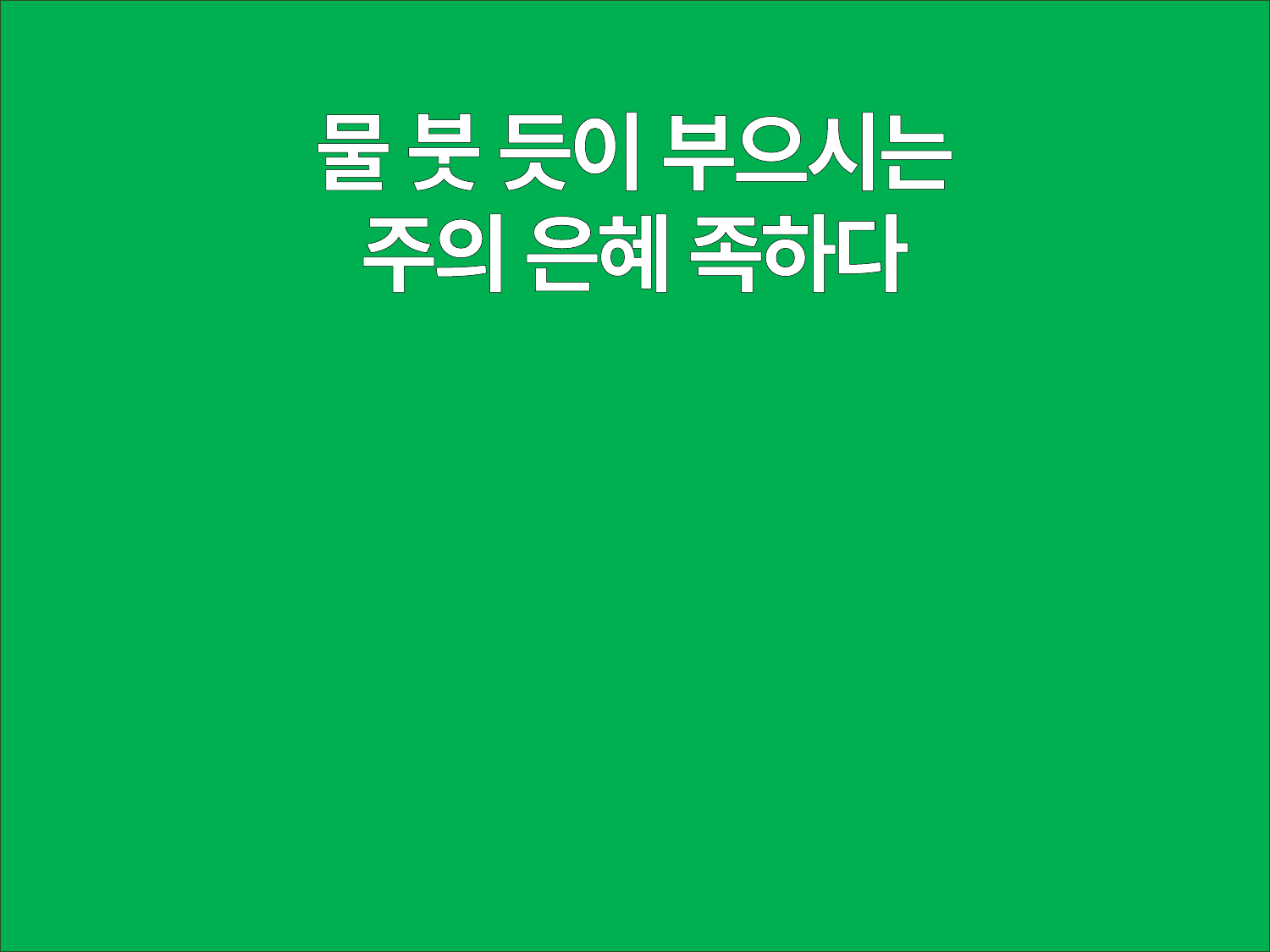

물 붓 듯이 부으시는
주의 은혜 족하다